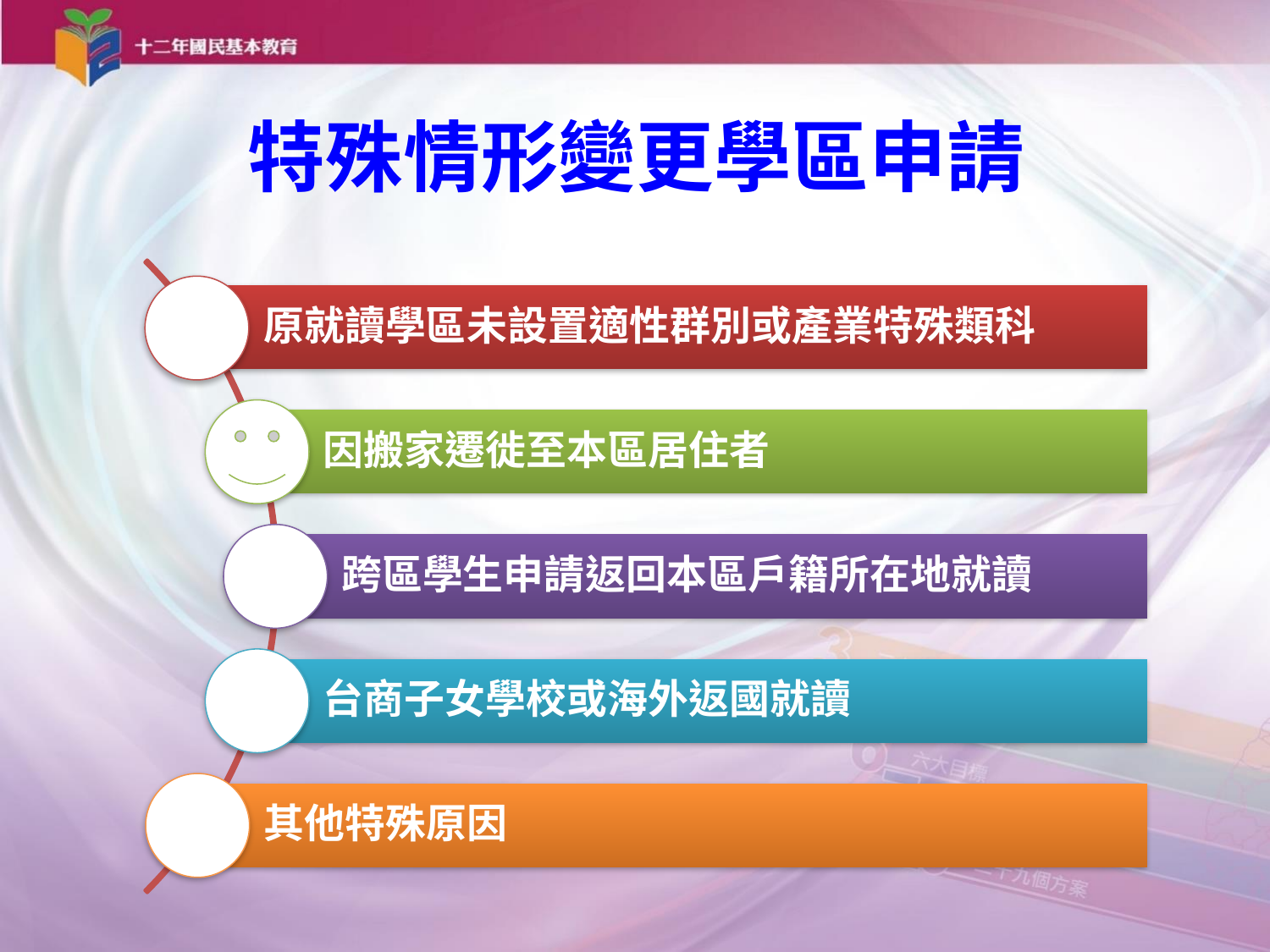

# 特殊情形變更學區申請
原就讀學區未設置適性群別或產業特殊類科
因搬家遷徙至本區居住者
跨區學生申請返回本區戶籍所在地就讀
台商子女學校或海外返國就讀
其他特殊原因
41